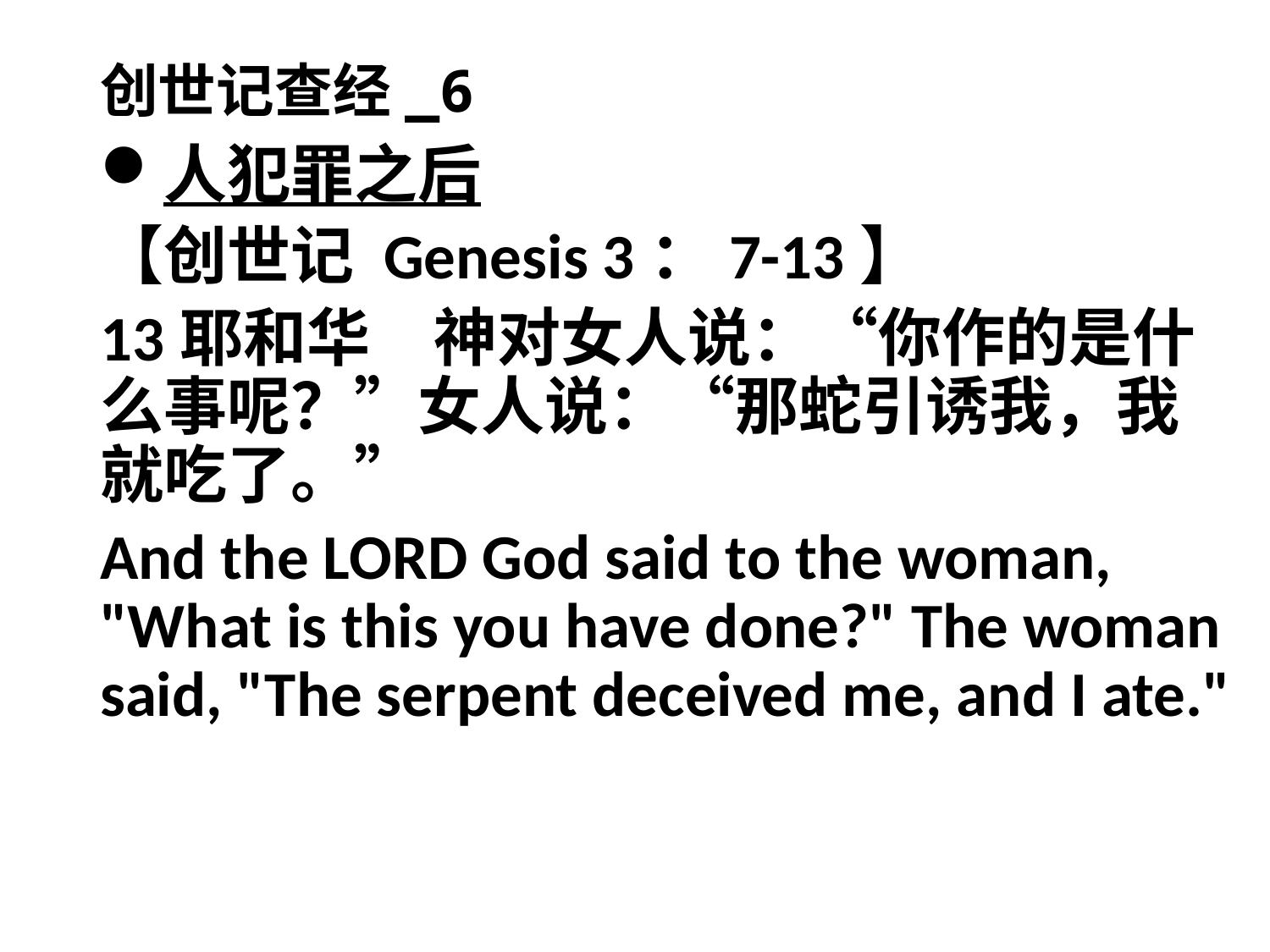

# 创世记查经_6
人犯罪之后
【创世记 Genesis 3：7-13】
13耶和华　神对女人说：“你作的是什么事呢？”女人说：“那蛇引诱我，我就吃了。”
And the LORD God said to the woman, "What is this you have done?" The woman said, "The serpent deceived me, and I ate."